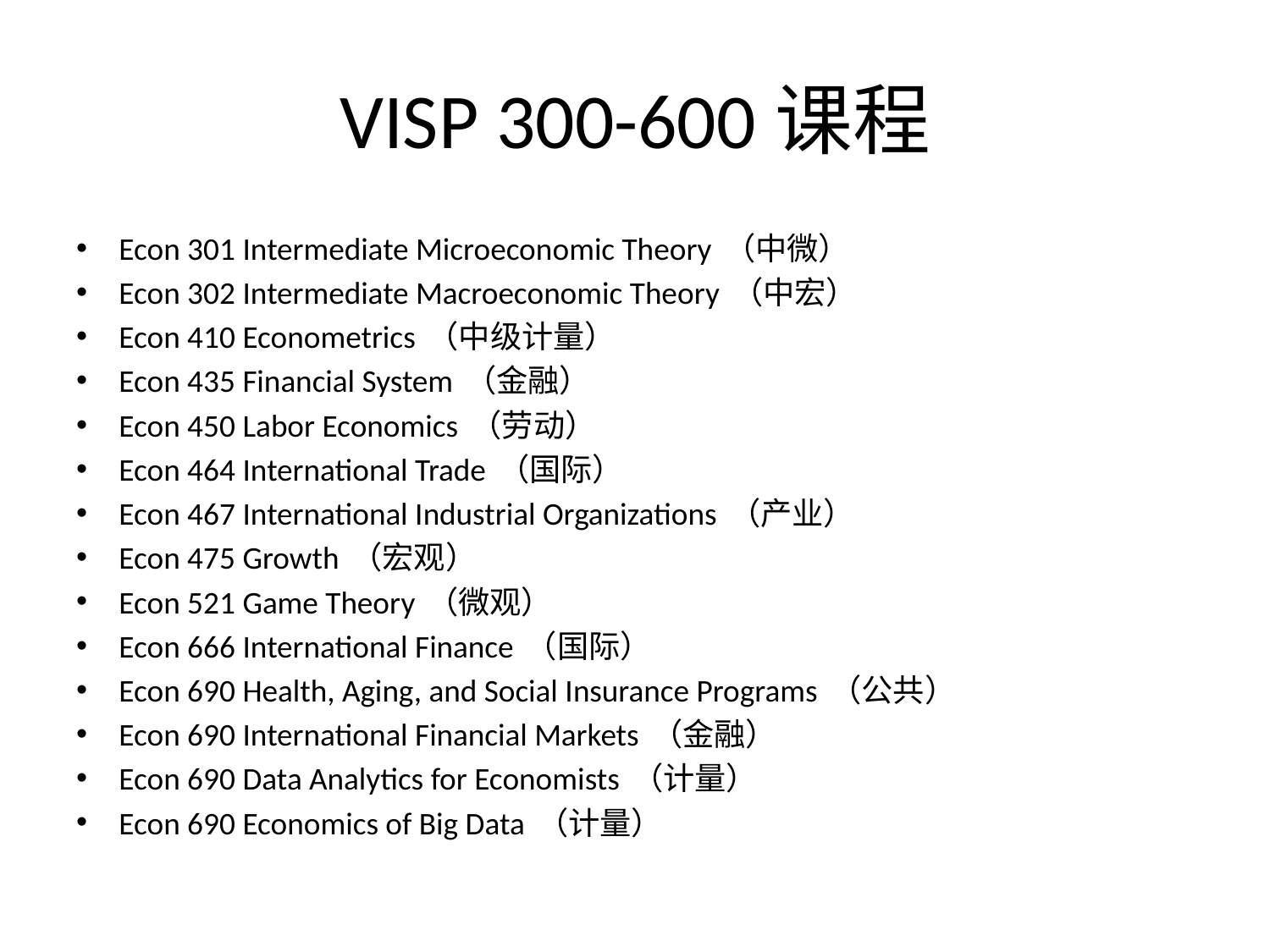

# VISP 300-600课程
Econ 301 Intermediate Microeconomic Theory （中微）
Econ 302 Intermediate Macroeconomic Theory （中宏）
Econ 410 Econometrics （中级计量）
Econ 435 Financial System （金融）
Econ 450 Labor Economics （劳动）
Econ 464 International Trade （国际）
Econ 467 International Industrial Organizations （产业）
Econ 475 Growth （宏观）
Econ 521 Game Theory （微观）
Econ 666 International Finance （国际）
Econ 690 Health, Aging, and Social Insurance Programs （公共）
Econ 690 International Financial Markets （金融）
Econ 690 Data Analytics for Economists （计量）
Econ 690 Economics of Big Data （计量）